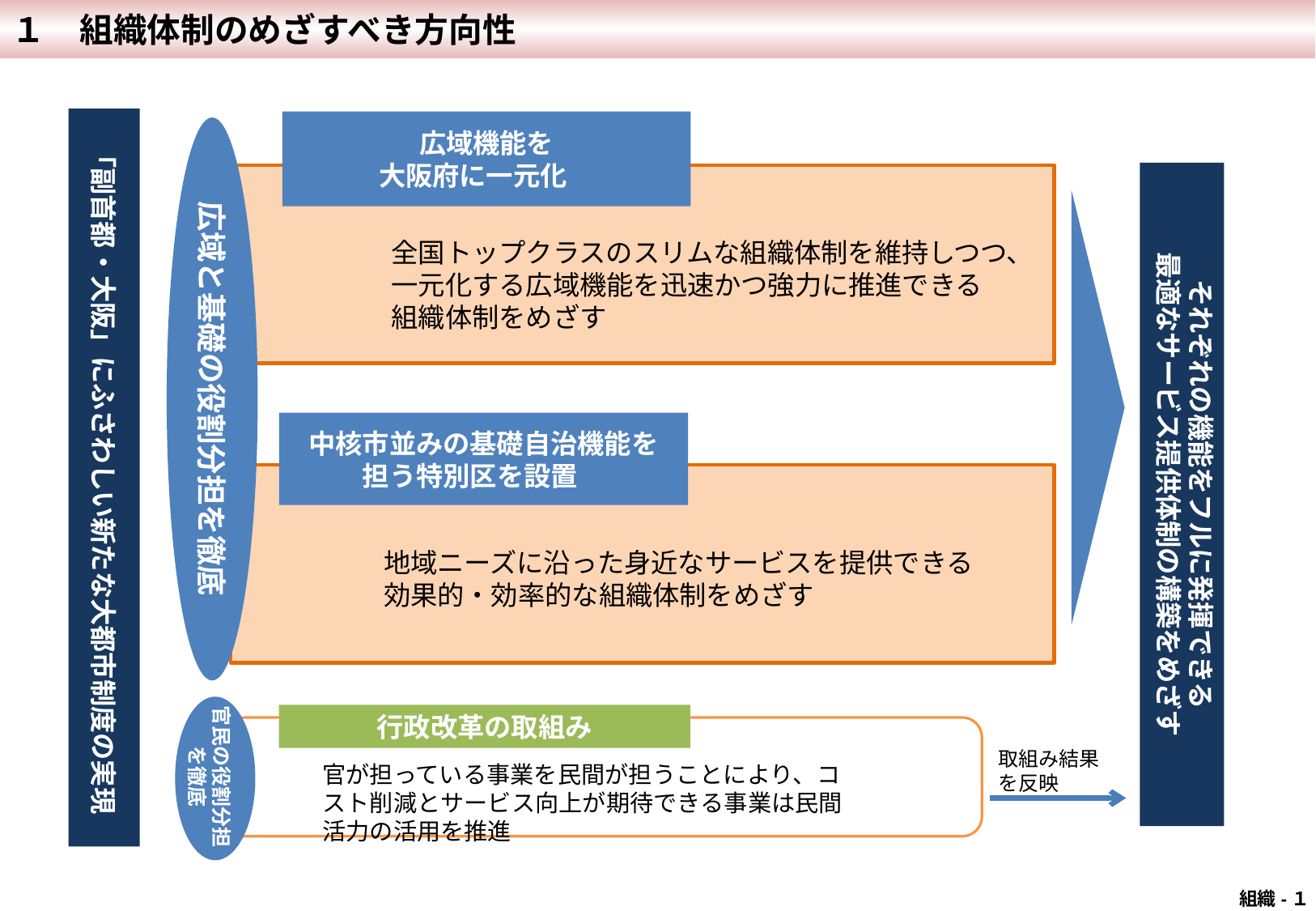

１　組織体制のめざすべき方向性
「副首都・大阪」にふさわしい新たな大都市制度の実現
広域機能を
大阪府に一元化
広域と基礎の役割分担を徹底
それぞれの機能をフルに発揮できる
最適なサービス提供体制の構築をめざす

全国トップクラスのスリムな組織体制を維持しつつ、
一元化する広域機能を迅速かつ強力に推進できる
組織体制をめざす

中核市並みの基礎自治機能を
担う特別区を設置

地域ニーズに沿った身近なサービスを提供できる
効果的・効率的な組織体制をめざす
官民の役割分担を徹底

行政改革の取組み

取組み結果
を反映
官が担っている事業を民間が担うことにより、コスト削減とサービス向上が期待できる事業は民間活力の活用を推進
 組織-１